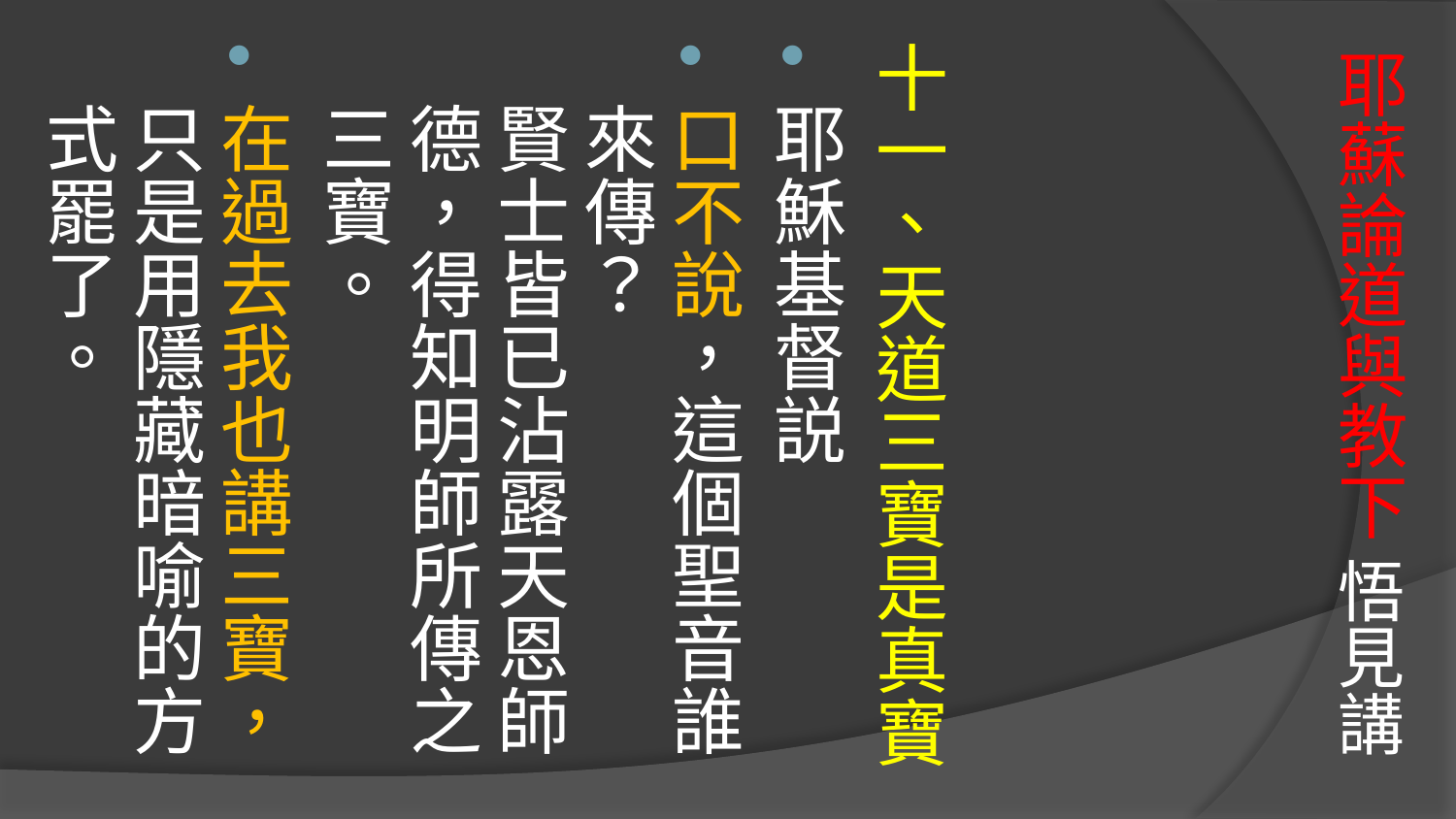

# 耶蘇論道與教下 悟見講
十一、天道三寶是真寶
耶穌基督説
口不說，這個聖音誰來傳？
賢士皆已沾露天恩師德，得知明師所傳之三寶。
在過去我也講三寶，只是用隱藏暗喻的方式罷了。